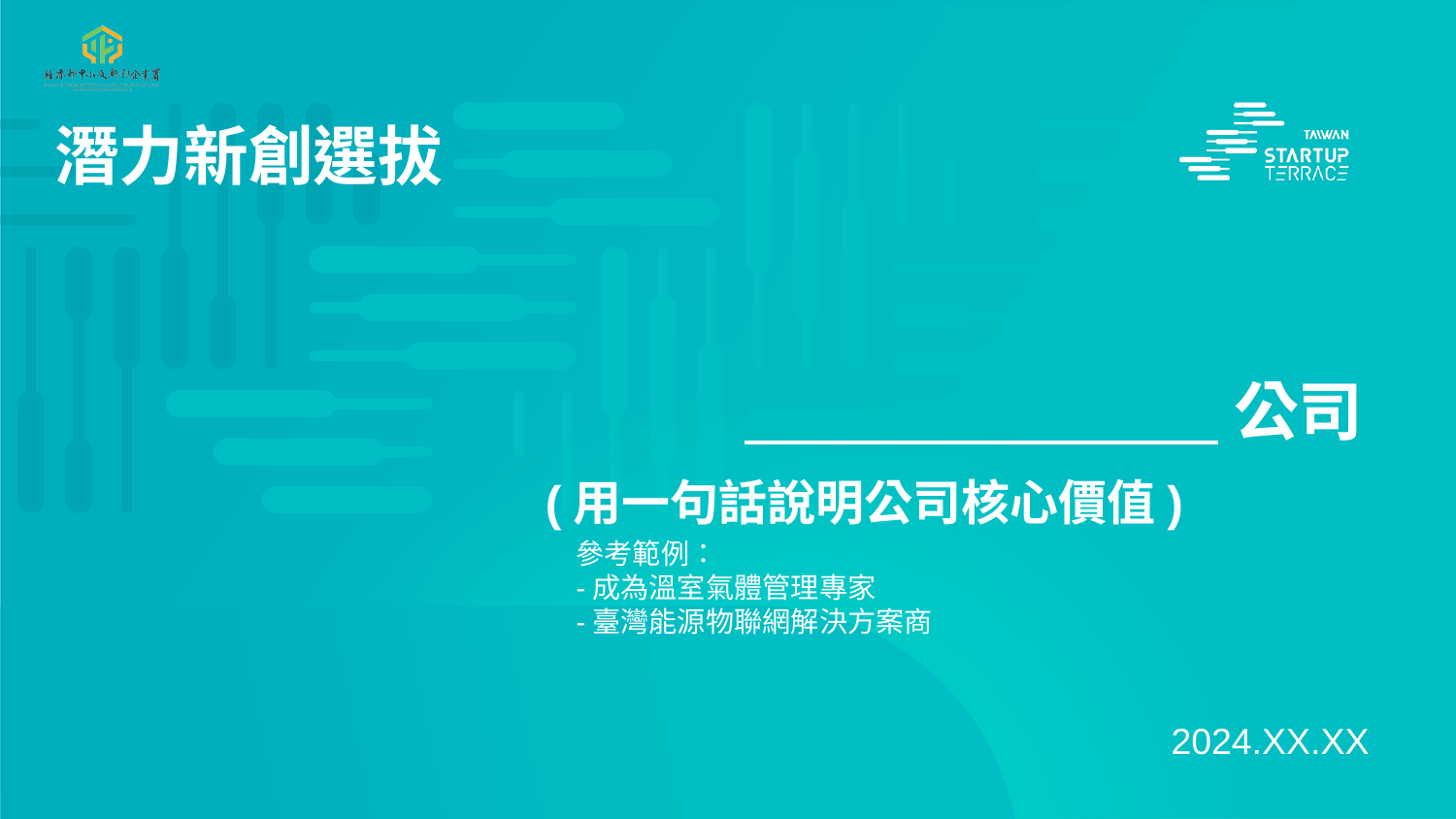

# 潛力新創選拔
                                    公司
(用一句話說明公司核心價值)
參考範例：
-成為溫室氣體管理專家
-臺灣能源物聯網解決方案商
2024.XX.XX